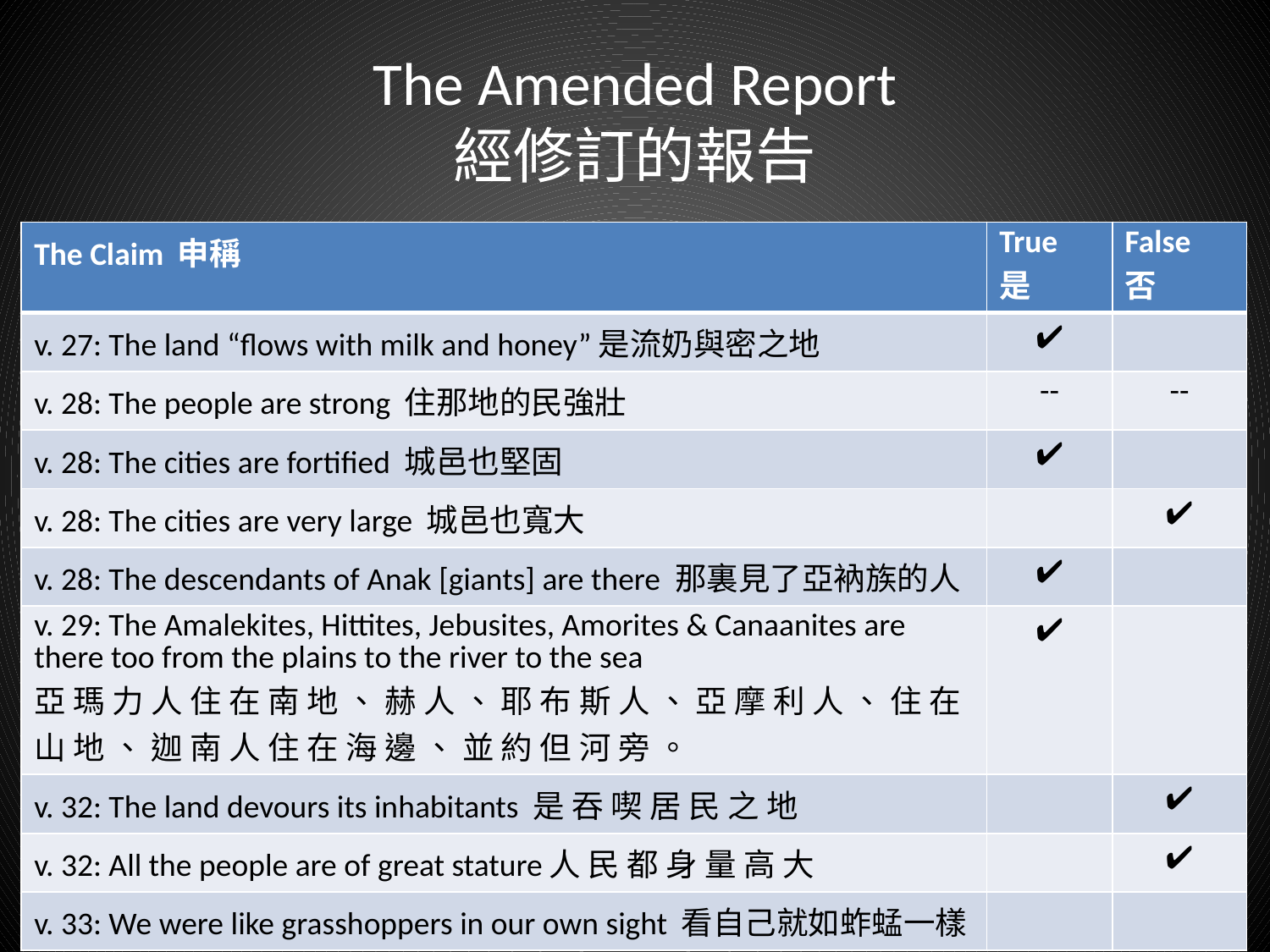

# The Amended Report 經修訂的報告
| The Claim 申稱 | True 是 | False 否 |
| --- | --- | --- |
| v. 27: The land “flows with milk and honey”是流奶與密之地 | ✔ |  |
| v. 28: The people are strong 住那地的民強壯 | -- | -- |
| v. 28: The cities are fortified 城邑也堅固 | ✔ |  |
| v. 28: The cities are very large 城邑也寬大 |  | ✔ |
| v. 28: The descendants of Anak [giants] are there 那裏見了亞衲族的人 | ✔ |  |
| v. 29: The Amalekites, Hittites, Jebusites, Amorites & Canaanites are there too from the plains to the river to the sea 亞 瑪 力 人 住 在 南 地 、 赫 人 、 耶 布 斯 人 、 亞 摩 利 人 、 住 在 山 地 、 迦 南 人 住 在 海 邊 、 並 約 但 河 旁 。 | ✔ |  |
| v. 32: The land devours its inhabitants 是 吞 喫 居 民 之 地 |  | ✔ |
| v. 32: All the people are of great stature人 民 都 身 量 高 大 |  | ✔ |
| v. 33: We were like grasshoppers in our own sight 看自己就如蚱蜢一樣 |  |  |